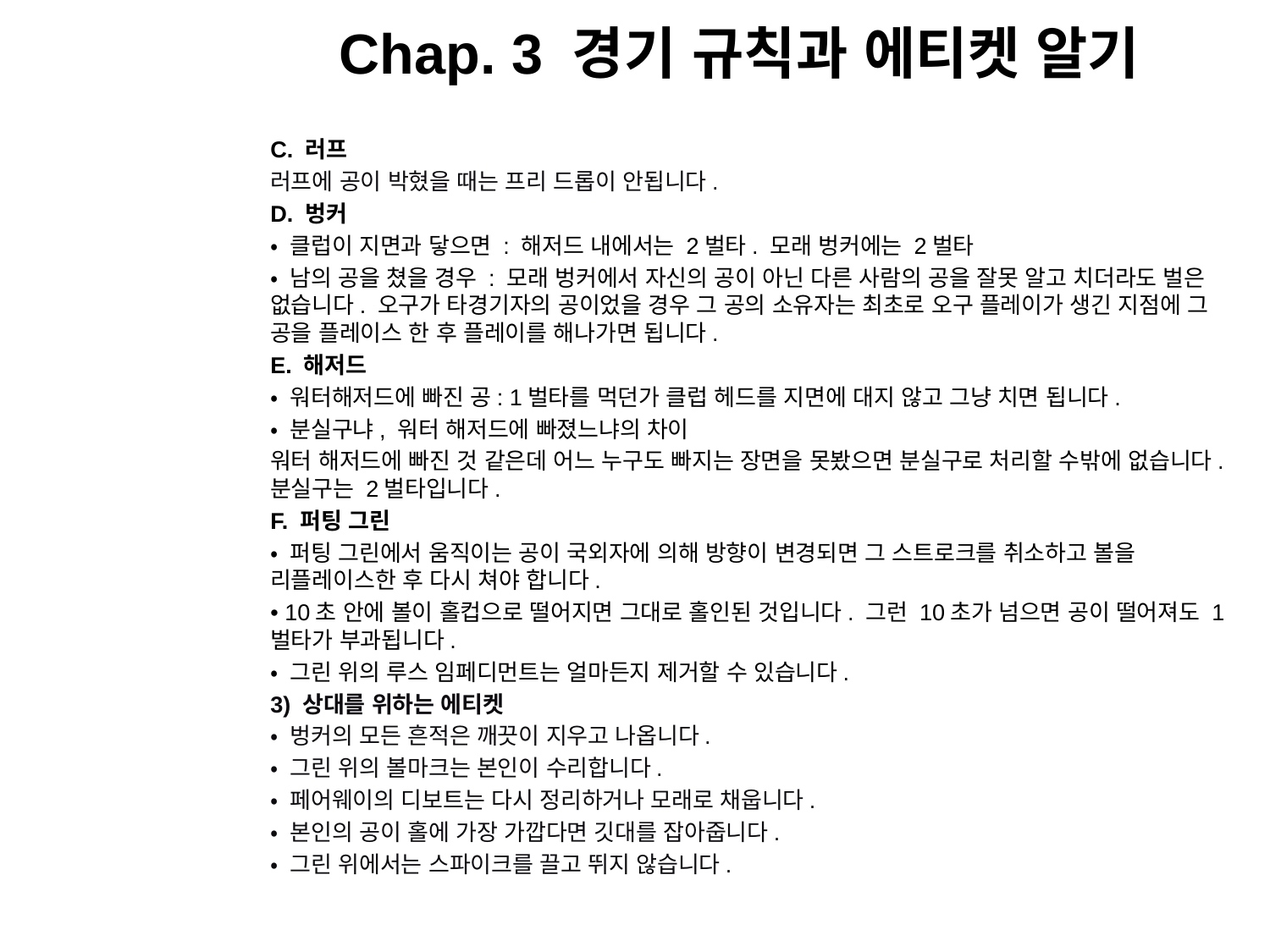

# Chap. 3 경기 규칙과 에티켓 알기
C. 러프
러프에 공이 박혔을 때는 프리 드롭이 안됩니다.
D. 벙커
• 클럽이 지면과 닿으면 : 해저드 내에서는 2벌타. 모래 벙커에는 2벌타
• 남의 공을 쳤을 경우 : 모래 벙커에서 자신의 공이 아닌 다른 사람의 공을 잘못 알고 치더라도 벌은 없습니다. 오구가 타경기자의 공이었을 경우 그 공의 소유자는 최초로 오구 플레이가 생긴 지점에 그 공을 플레이스 한 후 플레이를 해나가면 됩니다.
E. 해저드
• 워터해저드에 빠진 공: 1벌타를 먹던가 클럽 헤드를 지면에 대지 않고 그냥 치면 됩니다.
• 분실구냐, 워터 해저드에 빠졌느냐의 차이
워터 해저드에 빠진 것 같은데 어느 누구도 빠지는 장면을 못봤으면 분실구로 처리할 수밖에 없습니다. 분실구는 2벌타입니다.
F. 퍼팅 그린
• 퍼팅 그린에서 움직이는 공이 국외자에 의해 방향이 변경되면 그 스트로크를 취소하고 볼을 리플레이스한 후 다시 쳐야 합니다.
• 10초 안에 볼이 홀컵으로 떨어지면 그대로 홀인된 것입니다. 그런 10초가 넘으면 공이 떨어져도 1벌타가 부과됩니다.
• 그린 위의 루스 임페디먼트는 얼마든지 제거할 수 있습니다.
3) 상대를 위하는 에티켓
• 벙커의 모든 흔적은 깨끗이 지우고 나옵니다.
• 그린 위의 볼마크는 본인이 수리합니다.
• 페어웨이의 디보트는 다시 정리하거나 모래로 채웁니다.
• 본인의 공이 홀에 가장 가깝다면 깃대를 잡아줍니다.
• 그린 위에서는 스파이크를 끌고 뛰지 않습니다.